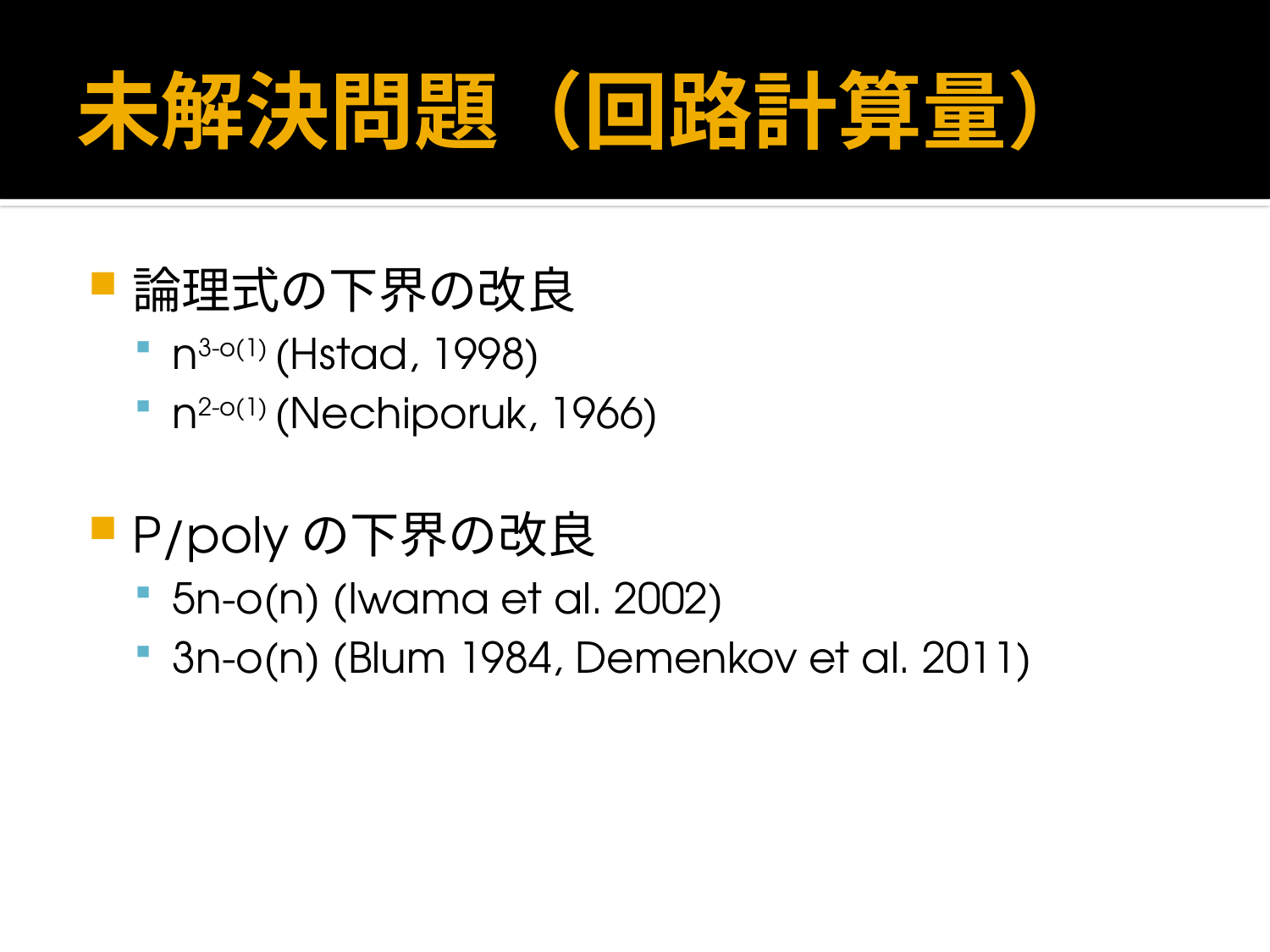

# 未解決問題（回路計算量）
論理式の下界の改良
n3-o(1) (Hstad, 1998)
n2-o(1) (Nechiporuk, 1966)

P/polyの下界の改良
5n-o(n) (Iwama et al. 2002)
3n-o(n) (Blum 1984, Demenkov et al. 2011)